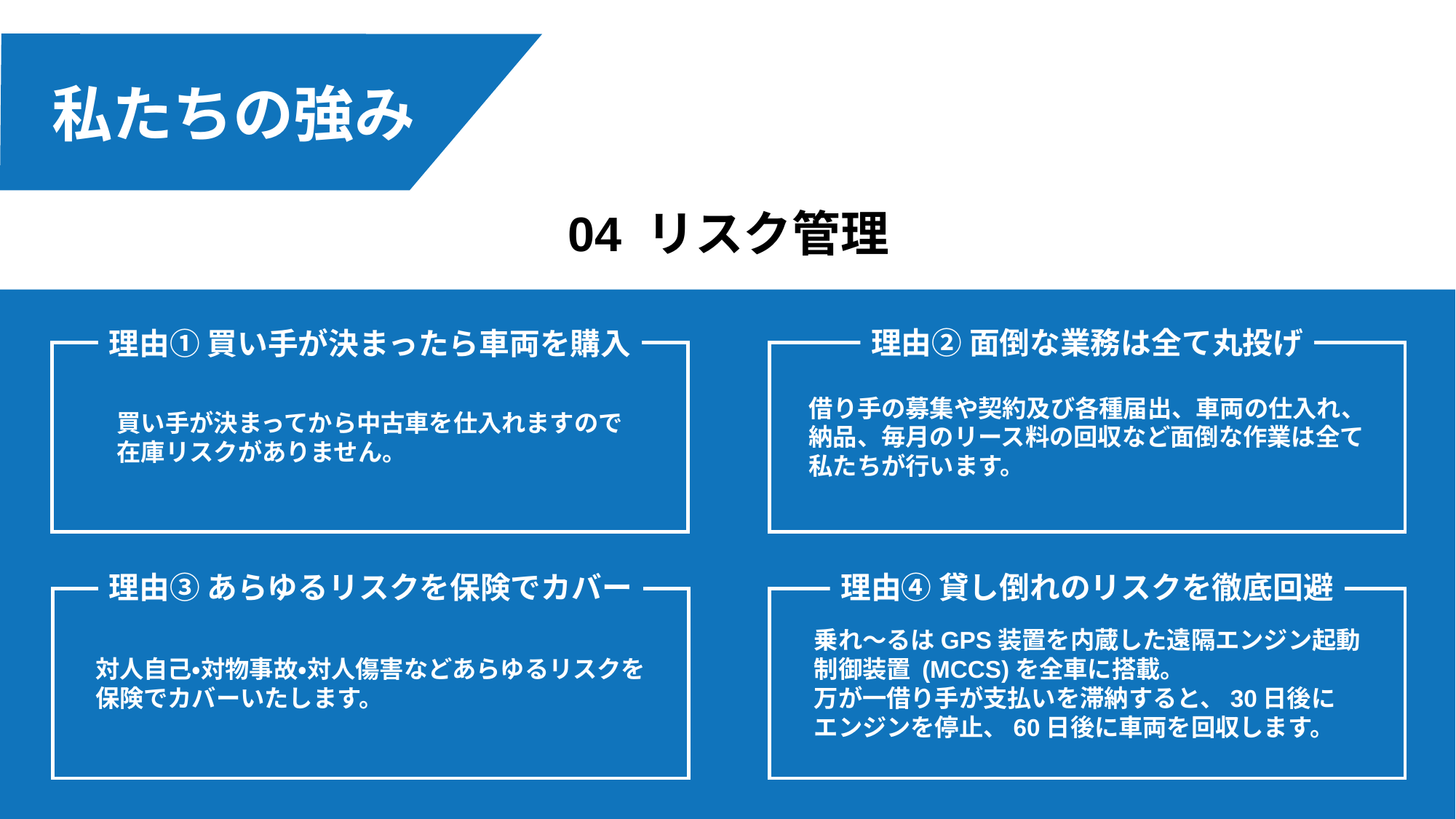

私たちの強み
04 リスク管理

理由② 面倒な業務は全て丸投げ
理由① 買い手が決まったら車両を購入

借り手の募集や契約及び各種届出、車両の仕入れ、
納品、毎月のリース料の回収など面倒な作業は全て
私たちが行います。
買い手が決まってから中古車を仕入れますので
在庫リスクがありません。
理由③ あらゆるリスクを保険でカバー
理由④ 貸し倒れのリスクを徹底回避

乗れ～るはGPS装置を内蔵した遠隔エンジン起動
制御装置 (MCCS)を全車に搭載。
万が一借り手が支払いを滞納すると、30日後に
エンジンを停止、60日後に車両を回収します。
対人自己・対物事故・対人傷害などあらゆるリスクを
保険でカバーいたします。